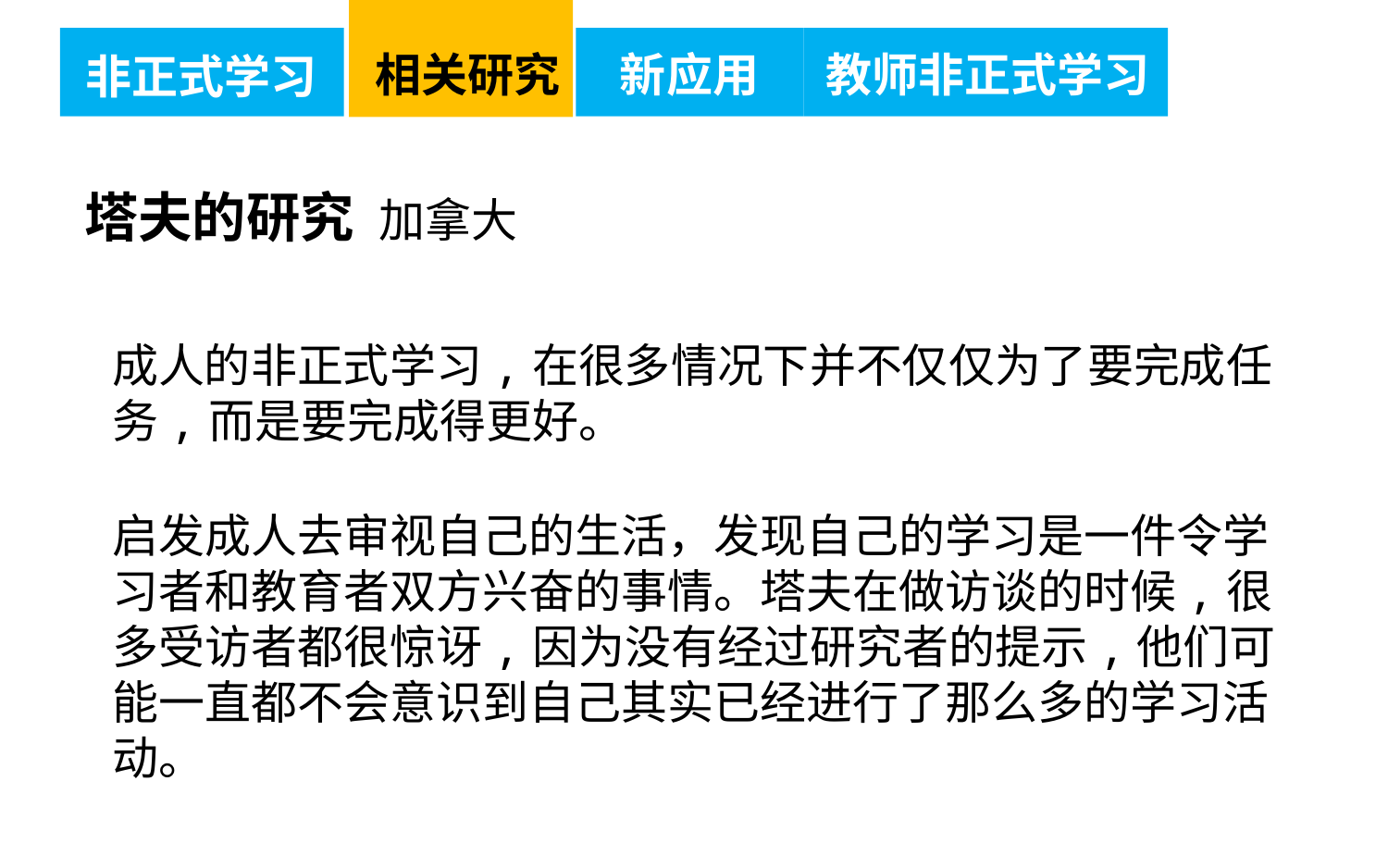

塔夫的研究  加拿大
成人的非正式学习,在很多情况下并不仅仅为了要完成任务,而是要完成得更好。
启发成人去审视自己的生活，发现自己的学习是一件令学习者和教育者双方兴奋的事情。塔夫在做访谈的时候,很多受访者都很惊讶,因为没有经过研究者的提示,他们可能一直都不会意识到自己其实已经进行了那么多的学习活动。